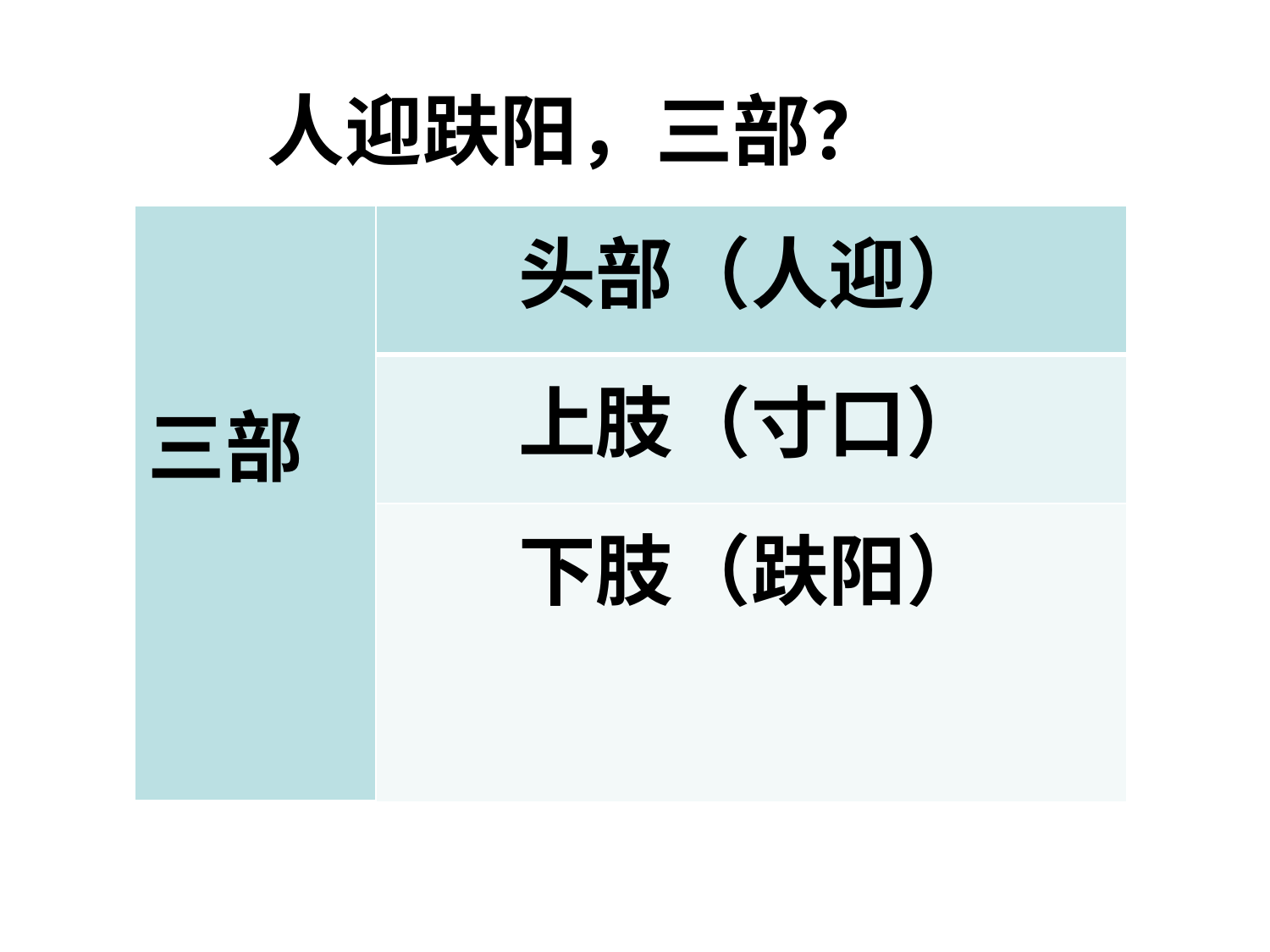

人迎趺阳，三部？
| 三部 | 头部（人迎） |
| --- | --- |
|  | 上肢（寸口） |
|  | 下肢（趺阳） |